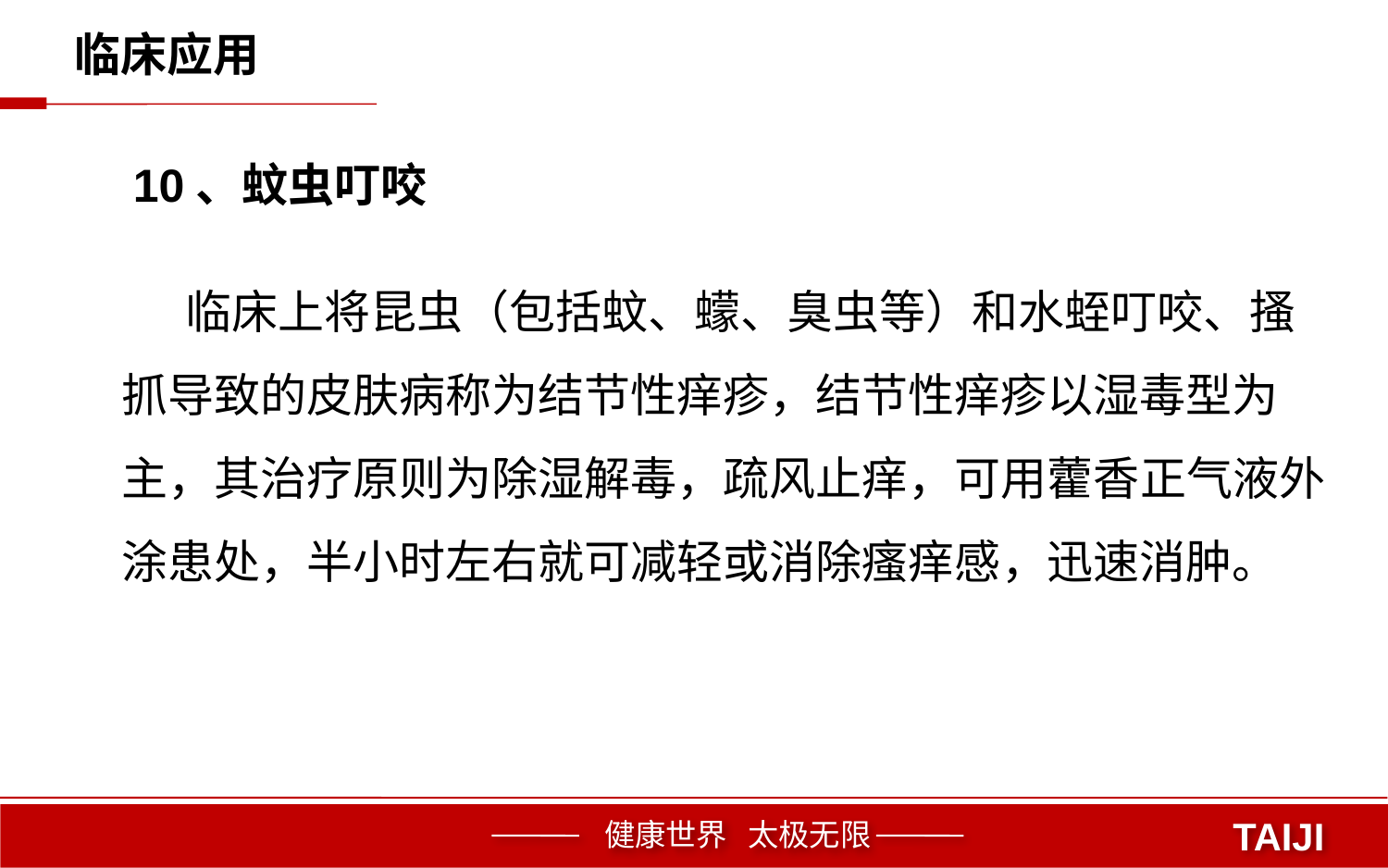

临床应用
10、蚊虫叮咬
     临床上将昆虫（包括蚊、蠓、臭虫等）和水蛭叮咬、搔抓导致的皮肤病称为结节性痒疹，结节性痒疹以湿毒型为主，其治疗原则为除湿解毒，疏风止痒，可用藿香正气液外涂患处，半小时左右就可减轻或消除瘙痒感，迅速消肿。